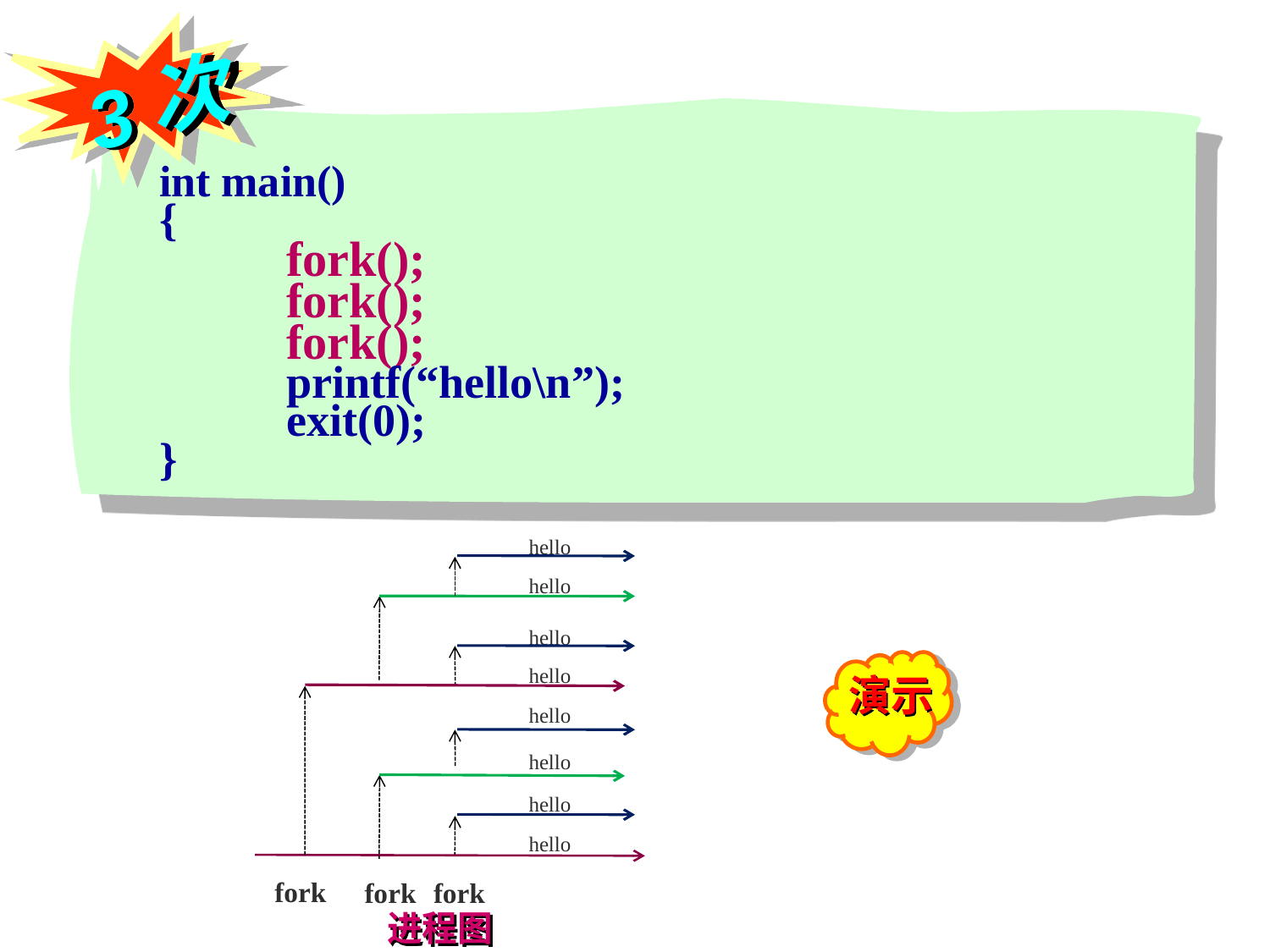

次
3

int main()
{
	fork();
	fork();
	fork();
      	printf(“hello\n”);
   	exit(0);
}
hello
hello
fork
fork
hello
hello
hello
hello

演示
hello
hello
fork
进程图